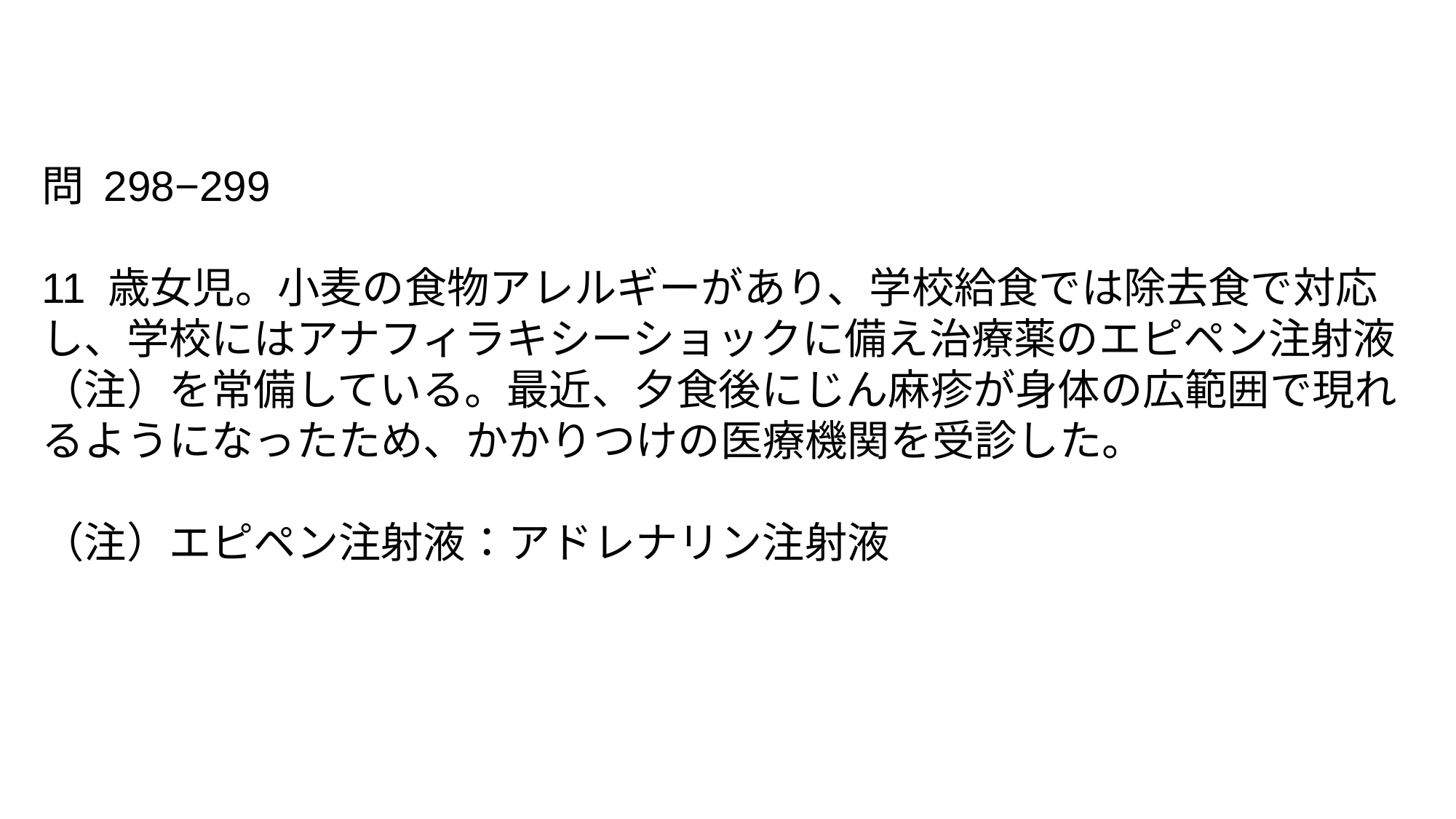

問 298−299

11 歳女児。小麦の食物アレルギーがあり、学校給食では除去食で対応し、学校にはアナフィラキシーショックに備え治療薬のエピペン注射液（注）を常備している。最近、夕食後にじん麻疹が身体の広範囲で現れるようになったため、かかりつけの医療機関を受診した。

（注）エピペン注射液：アドレナリン注射液